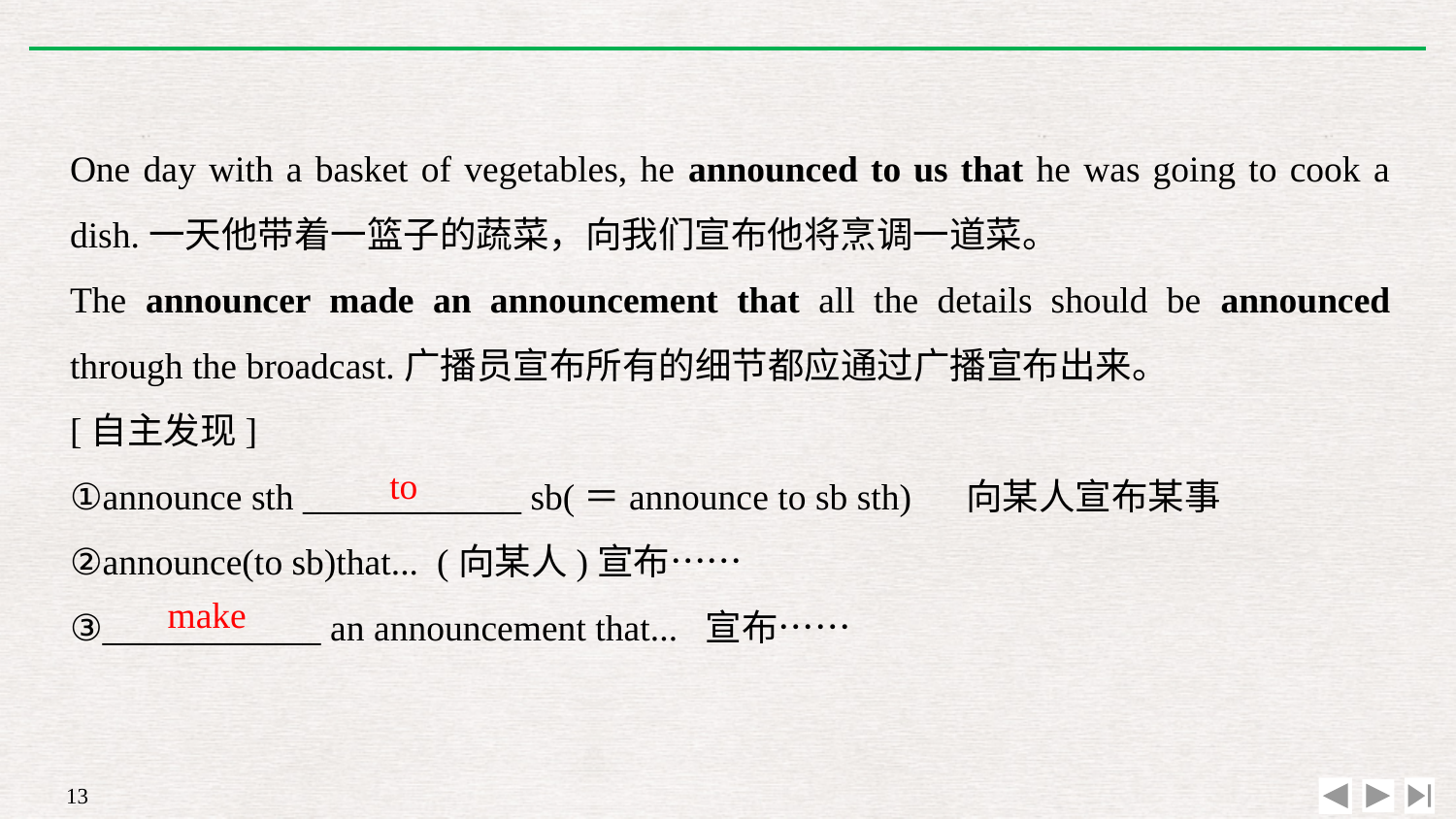

One day with a basket of vegetables, he announced to us that he was going to cook a dish.一天他带着一篮子的蔬菜，向我们宣布他将烹调一道菜。
The announcer made an announcement that all the details should be announced through the broadcast.广播员宣布所有的细节都应通过广播宣布出来。
[自主发现]
①announce sth ____________ sb(＝announce to sb sth) 　向某人宣布某事
②announce(to sb)that...  (向某人)宣布……
③____________ an announcement that...  宣布……
to
make